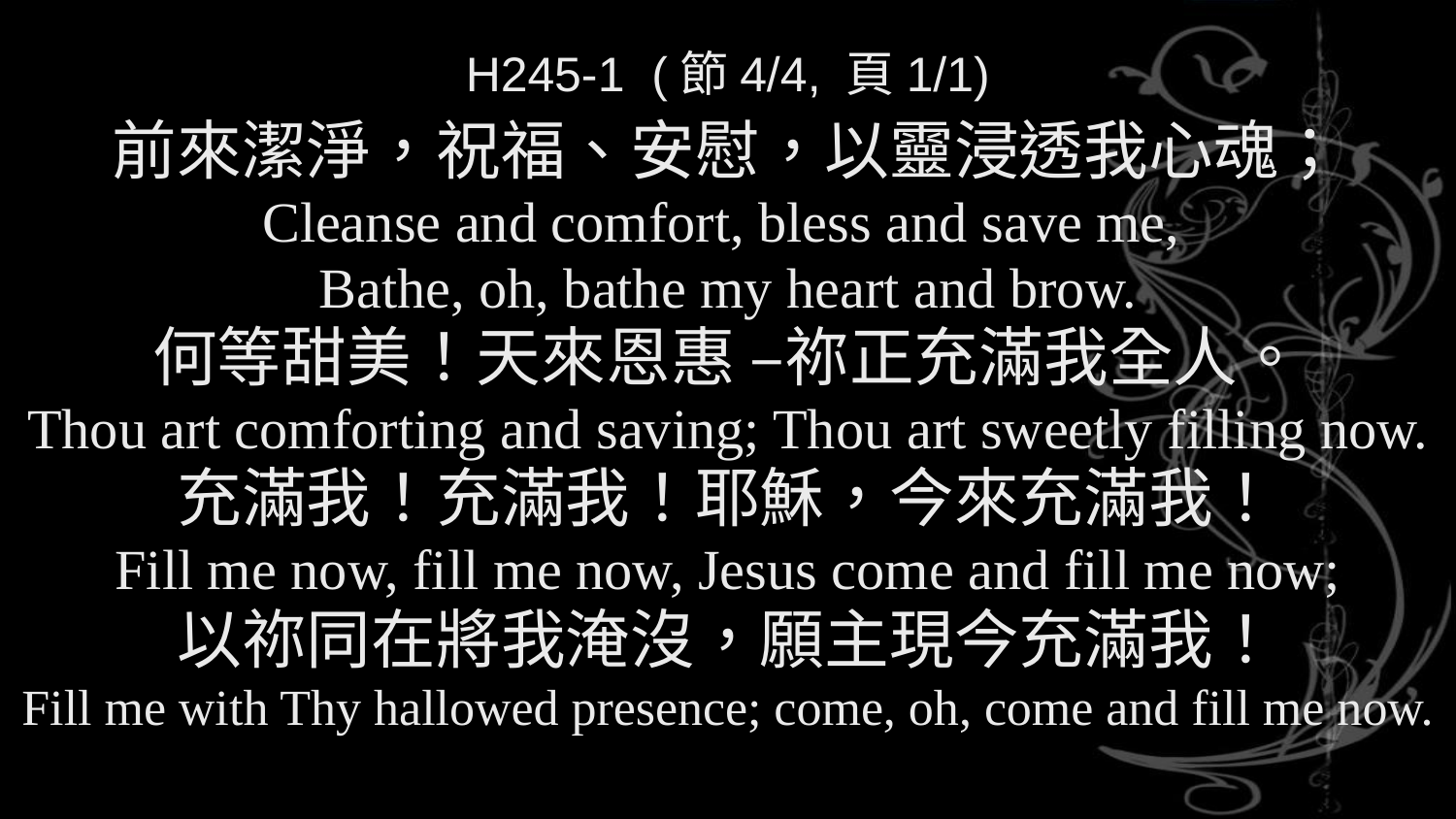

H245-1  (節4/4, 頁1/1)
前來潔淨，祝福、安慰，以靈浸透我心魂；
Cleanse and comfort, bless and save me,
Bathe, oh, bathe my heart and brow.
何等甜美！天來恩惠 –祢正充滿我全人。
Thou art comforting and saving; Thou art sweetly filling now.
充滿我！充滿我！耶穌，今來充滿我！
Fill me now, fill me now, Jesus come and fill me now;
以祢同在將我淹沒，願主現今充滿我！
Fill me with Thy hallowed presence; come, oh, come and fill me now.